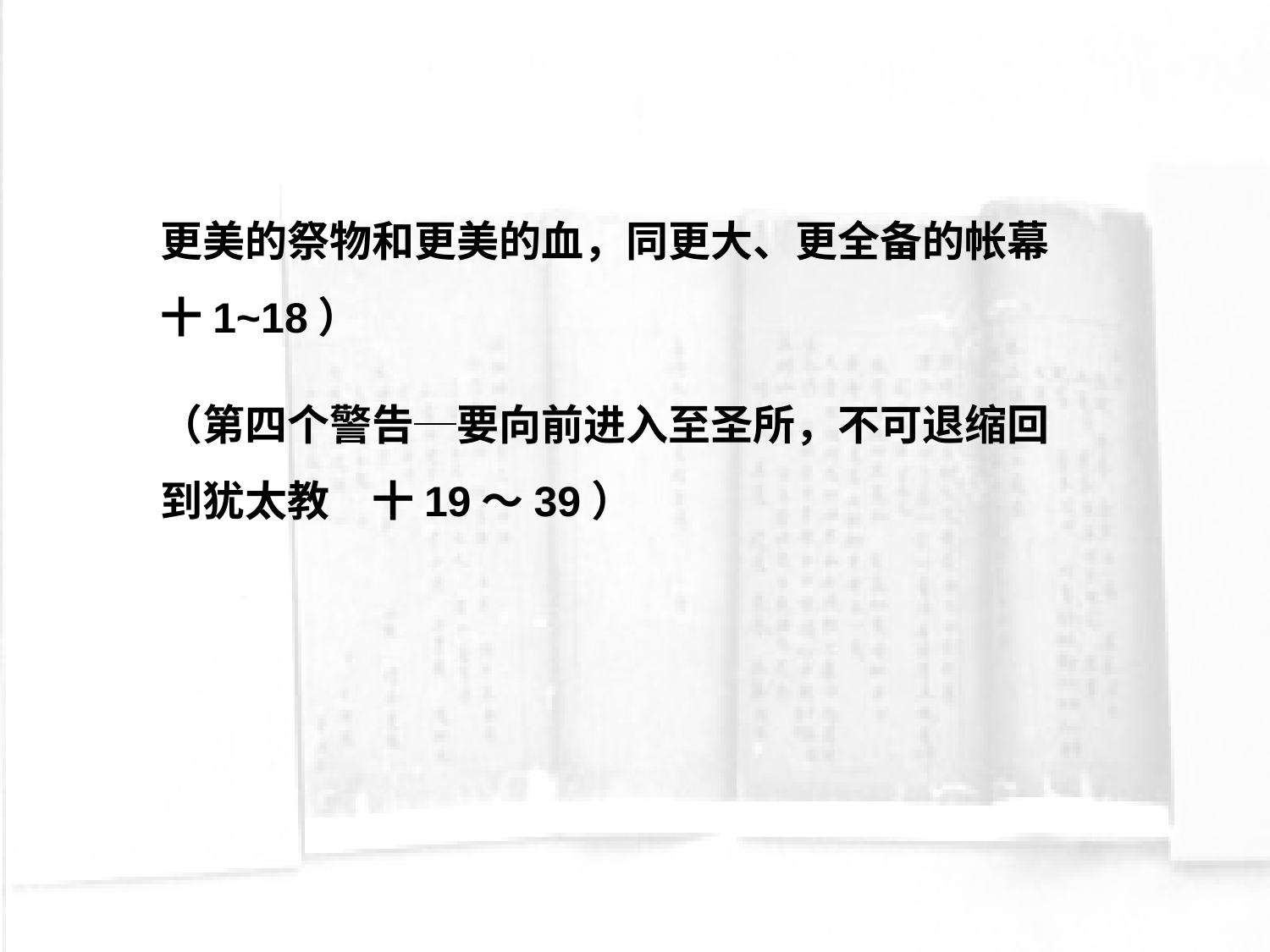

更美的祭物和更美的血，同更大、更全备的帐幕
十1~18）
（第四个警告─要向前进入至圣所，不可退缩回到犹太教　十19～39）